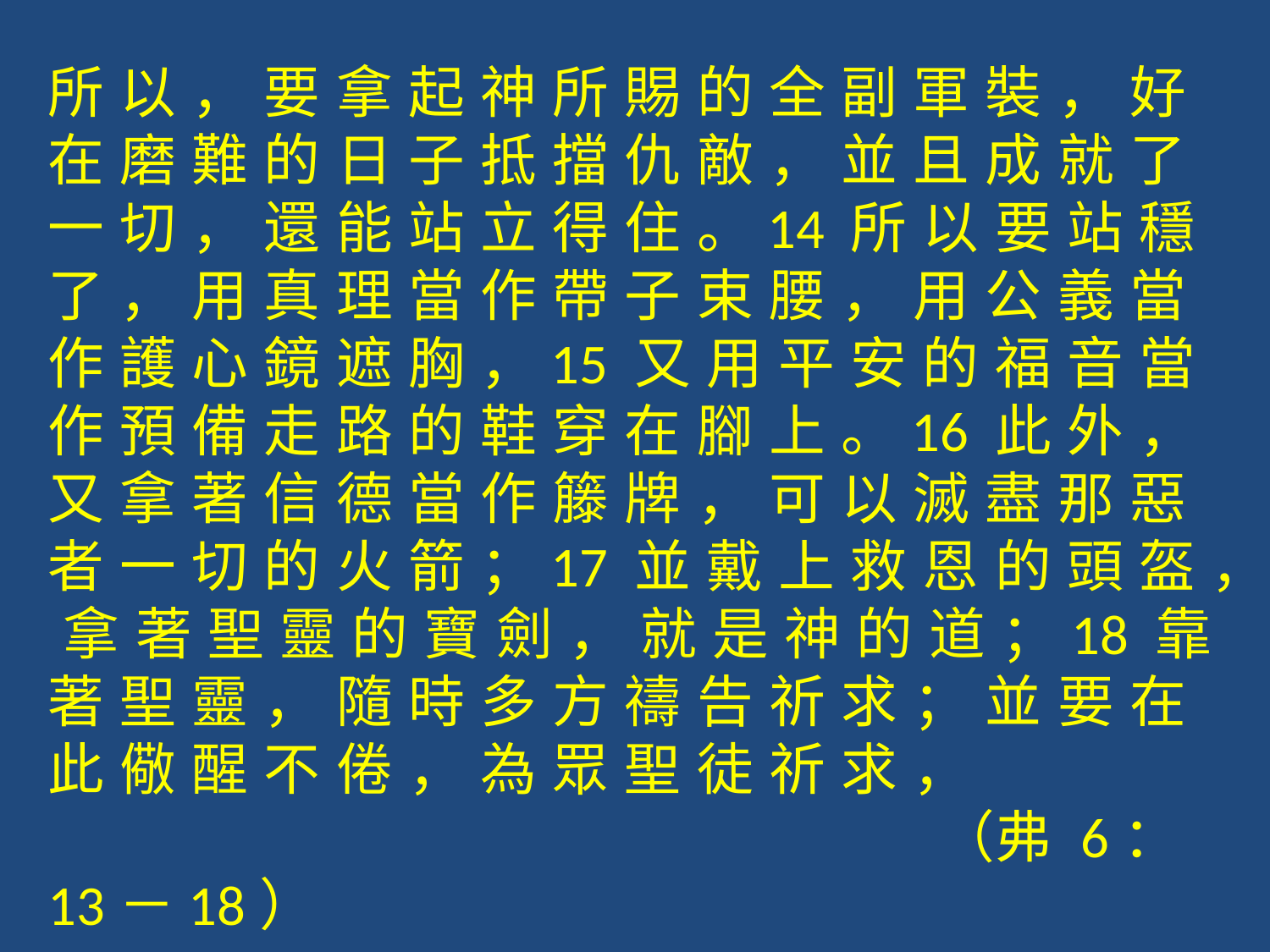

所 以 ， 要 拿 起 神 所 賜 的 全 副 軍 裝 ， 好 在 磨 難 的 日 子 抵 擋 仇 敵 ， 並 且 成 就 了 一 切 ， 還 能 站 立 得 住 。14 所 以 要 站 穩 了 ， 用 真 理 當 作 帶 子 束 腰 ， 用 公 義 當 作 護 心 鏡 遮 胸 ，15 又 用 平 安 的 福 音 當 作 預 備 走 路 的 鞋 穿 在 腳 上 。16 此 外 ， 又 拿 著 信 德 當 作 籐 牌 ， 可 以 滅 盡 那 惡 者 一 切 的 火 箭 ；17 並 戴 上 救 恩 的 頭 盔 ， 拿 著 聖 靈 的 寶 劍 ， 就 是 神 的 道 ；18 靠 著 聖 靈 ， 隨 時 多 方 禱 告 祈 求 ； 並 要 在 此 儆 醒 不 倦 ， 為 眾 聖 徒 祈 求 ，
                                                        （弗 6：13－18）